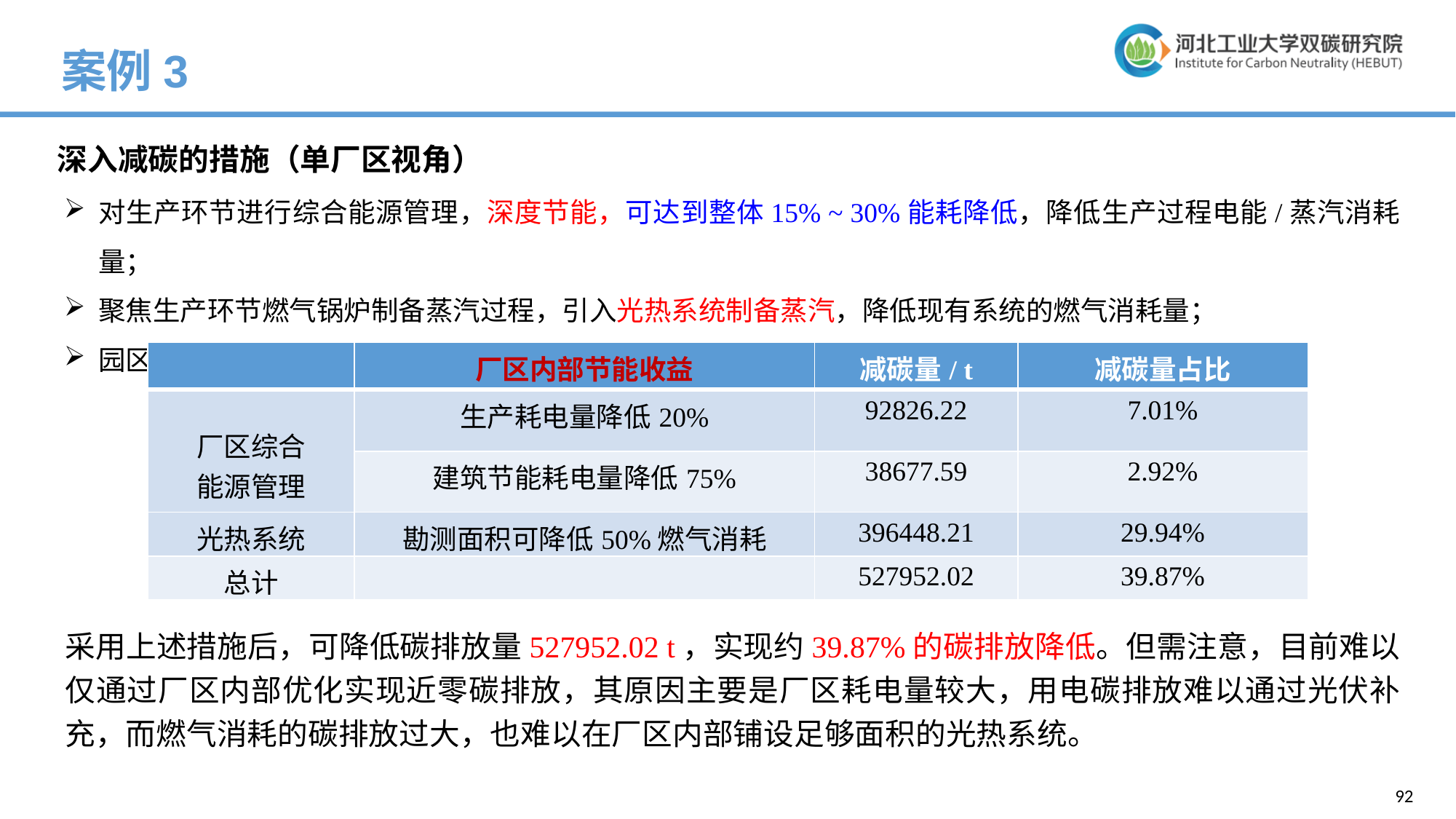

案例3

深入减碳的措施（单厂区视角）
对生产环节进行综合能源管理，深度节能，可达到整体15% ~ 30%能耗降低，降低生产过程电能/蒸汽消耗量；
聚焦生产环节燃气锅炉制备蒸汽过程，引入光热系统制备蒸汽，降低现有系统的燃气消耗量；
园区内布置绿色植物，进行碳汇；
|  | 厂区内部节能收益 | 减碳量/ t | 减碳量占比 |
| --- | --- | --- | --- |
| 厂区综合 能源管理 | 生产耗电量降低20% | 92826.22 | 7.01% |
|  | 建筑节能耗电量降低75% | 38677.59 | 2.92% |
| 光热系统 | 勘测面积可降低50%燃气消耗 | 396448.21 | 29.94% |
| 总计 |  | 527952.02 | 39.87% |
采用上述措施后，可降低碳排放量527952.02 t，实现约39.87%的碳排放降低。但需注意，目前难以仅通过厂区内部优化实现近零碳排放，其原因主要是厂区耗电量较大，用电碳排放难以通过光伏补充，而燃气消耗的碳排放过大，也难以在厂区内部铺设足够面积的光热系统。
92